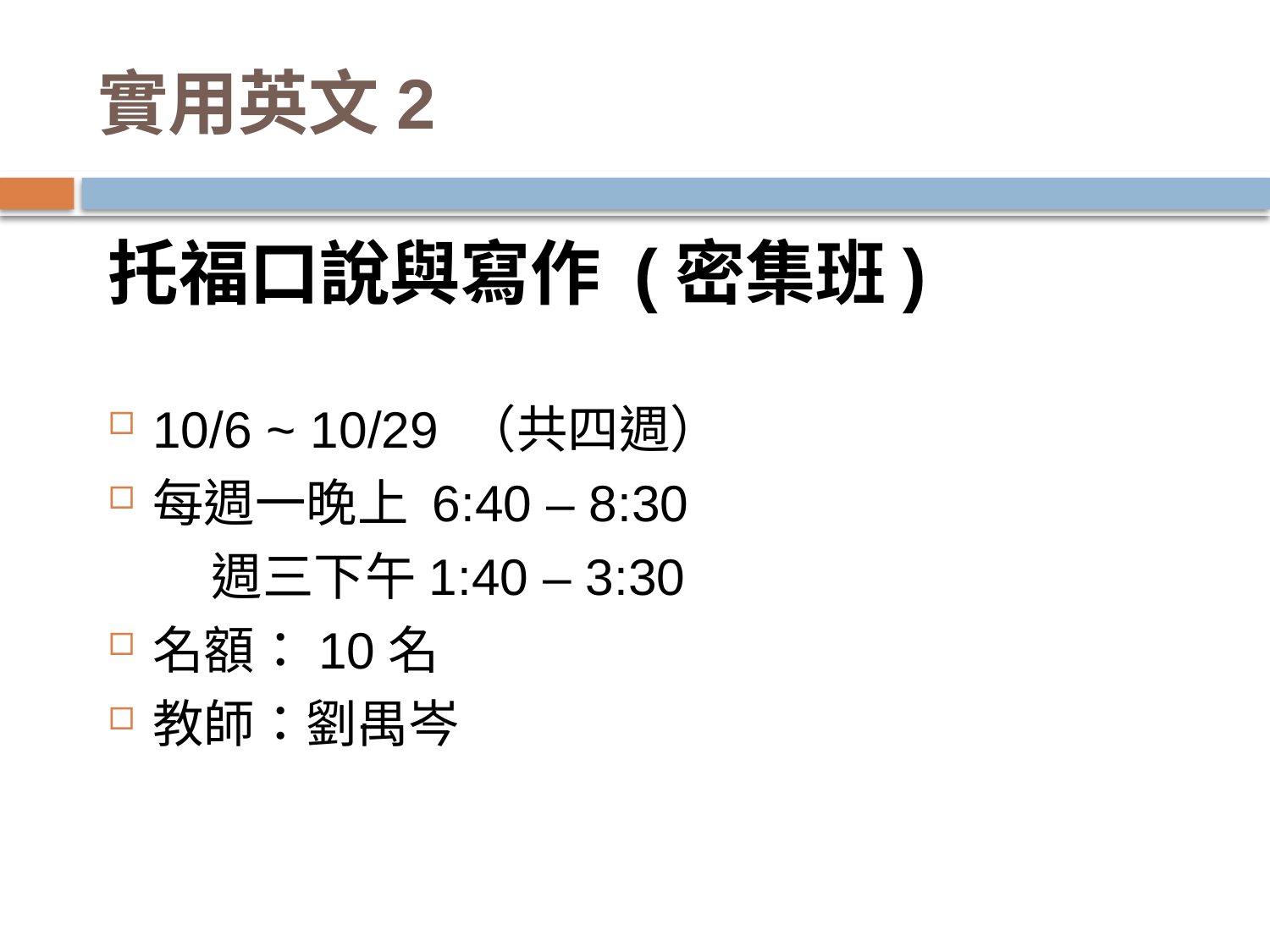

# 實用英文2
托福口說與寫作 (密集班)

10/6 ~ 10/29 （共四週）
每週一晚上 6:40 – 8:30
        週三下午1:40 – 3:30
名額：10名
教師：劉禺岑